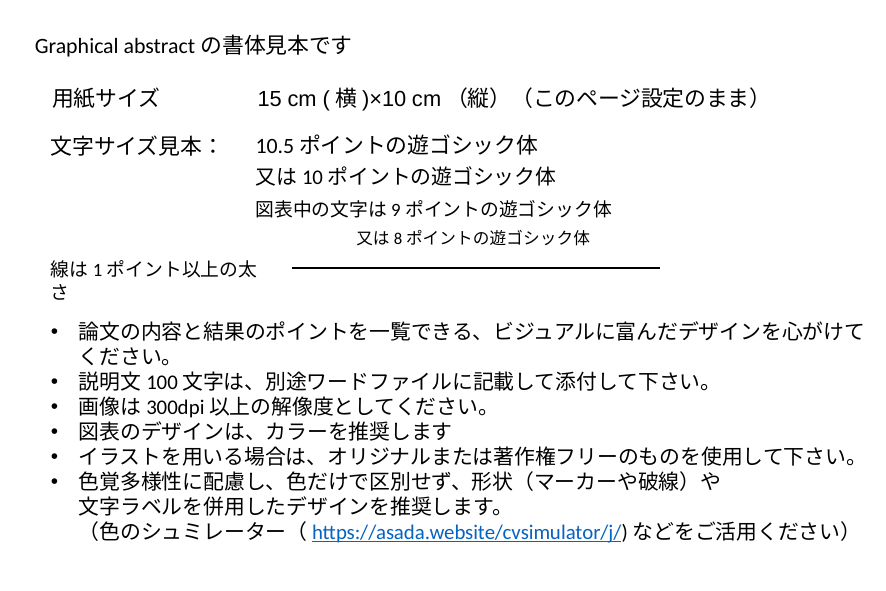

Graphical abstractの書体見本です
用紙サイズ
15 cm (横)×10 cm（縦）（このページ設定のまま）
10.5ポイントの遊ゴシック体
文字サイズ見本：
又は10ポイントの遊ゴシック体
図表中の文字は9ポイントの遊ゴシック体
又は8ポイントの遊ゴシック体
線は1ポイント以上の太さ
論文の内容と結果のポイントを一覧できる、ビジュアルに富んだデザインを心がけてください。
説明文100文字は、別途ワードファイルに記載して添付して下さい。
画像は300dpi以上の解像度としてください。
図表のデザインは、カラーを推奨します
イラストを用いる場合は、オリジナルまたは著作権フリーのものを使用して下さい。
色覚多様性に配慮し、色だけで区別せず、形状（マーカーや破線）や
文字ラベルを併用したデザインを推奨します。
（色のシュミレーター（https://asada.website/cvsimulator/j/)などをご活用ください）